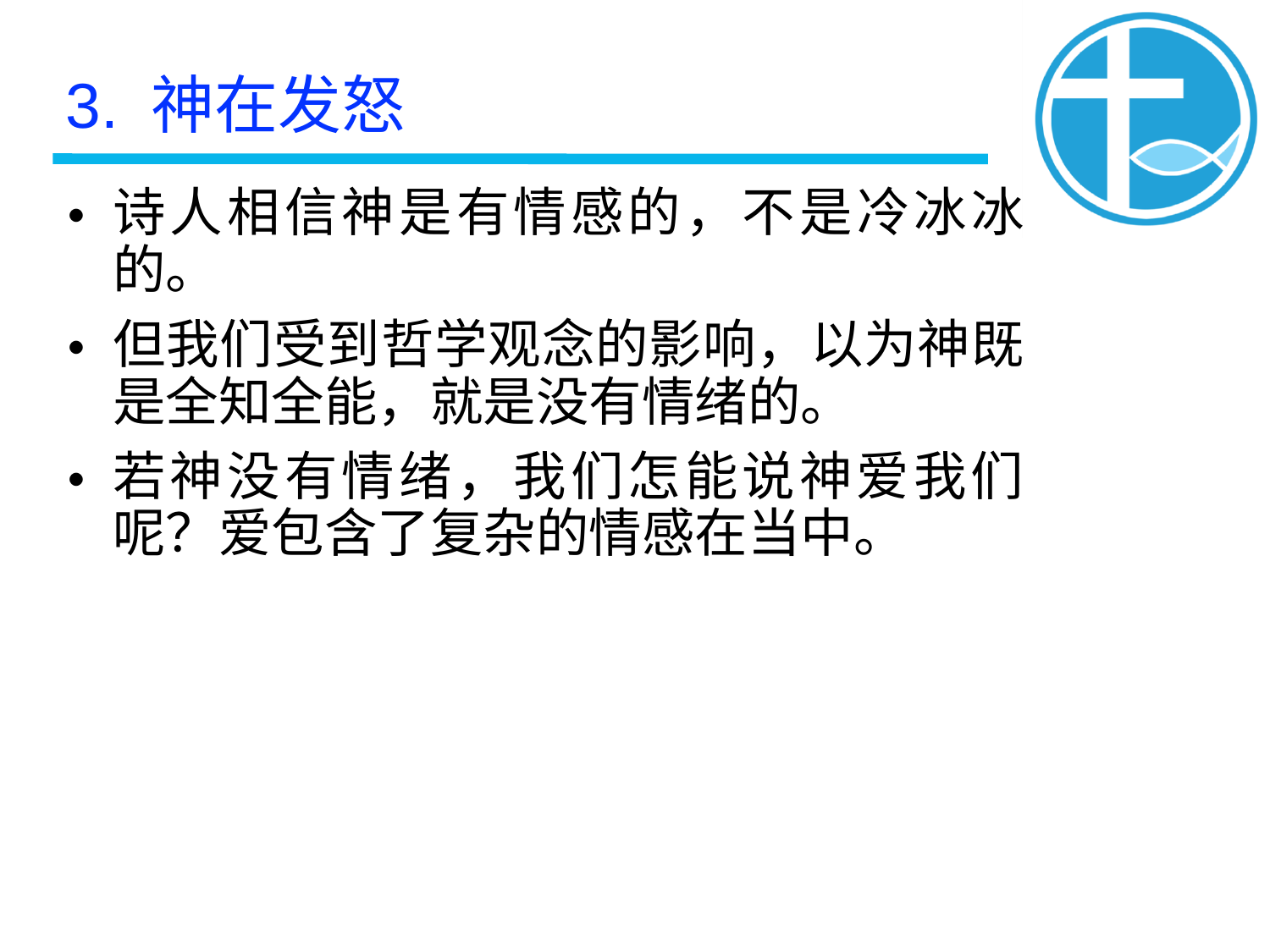

3. 神在发怒
诗人相信神是有情感的，不是冷冰冰的。
但我们受到哲学观念的影响，以为神既是全知全能，就是没有情绪的。
若神没有情绪，我们怎能说神爱我们呢？爱包含了复杂的情感在当中。